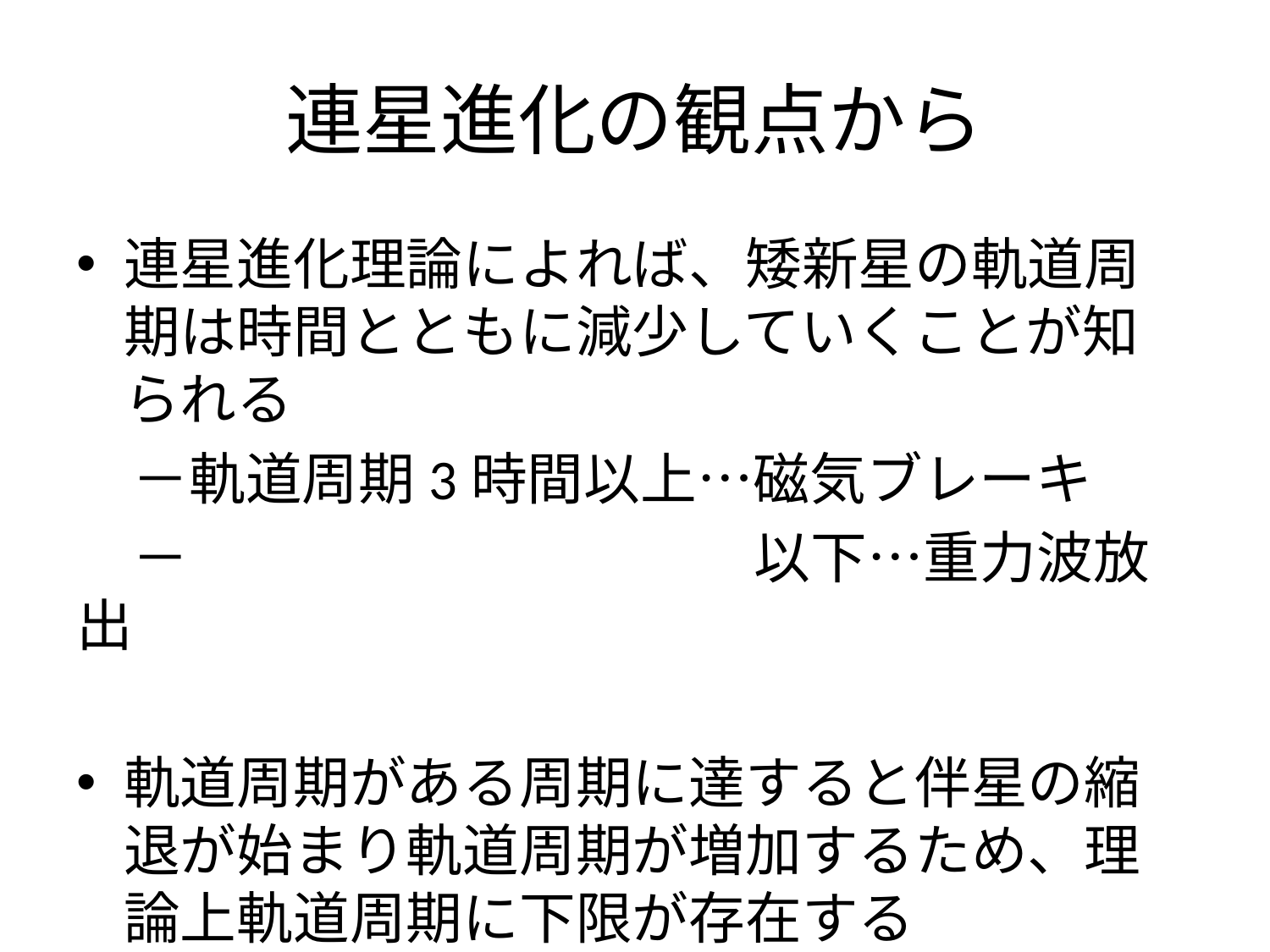

# 連星進化の観点から
連星進化理論によれば、矮新星の軌道周期は時間とともに減少していくことが知られる
　－軌道周期3時間以上…磁気ブレーキ
　－　　　　　　　　　　以下…重力波放出

軌道周期がある周期に達すると伴星の縮退が始まり軌道周期が増加するため、理論上軌道周期に下限が存在する